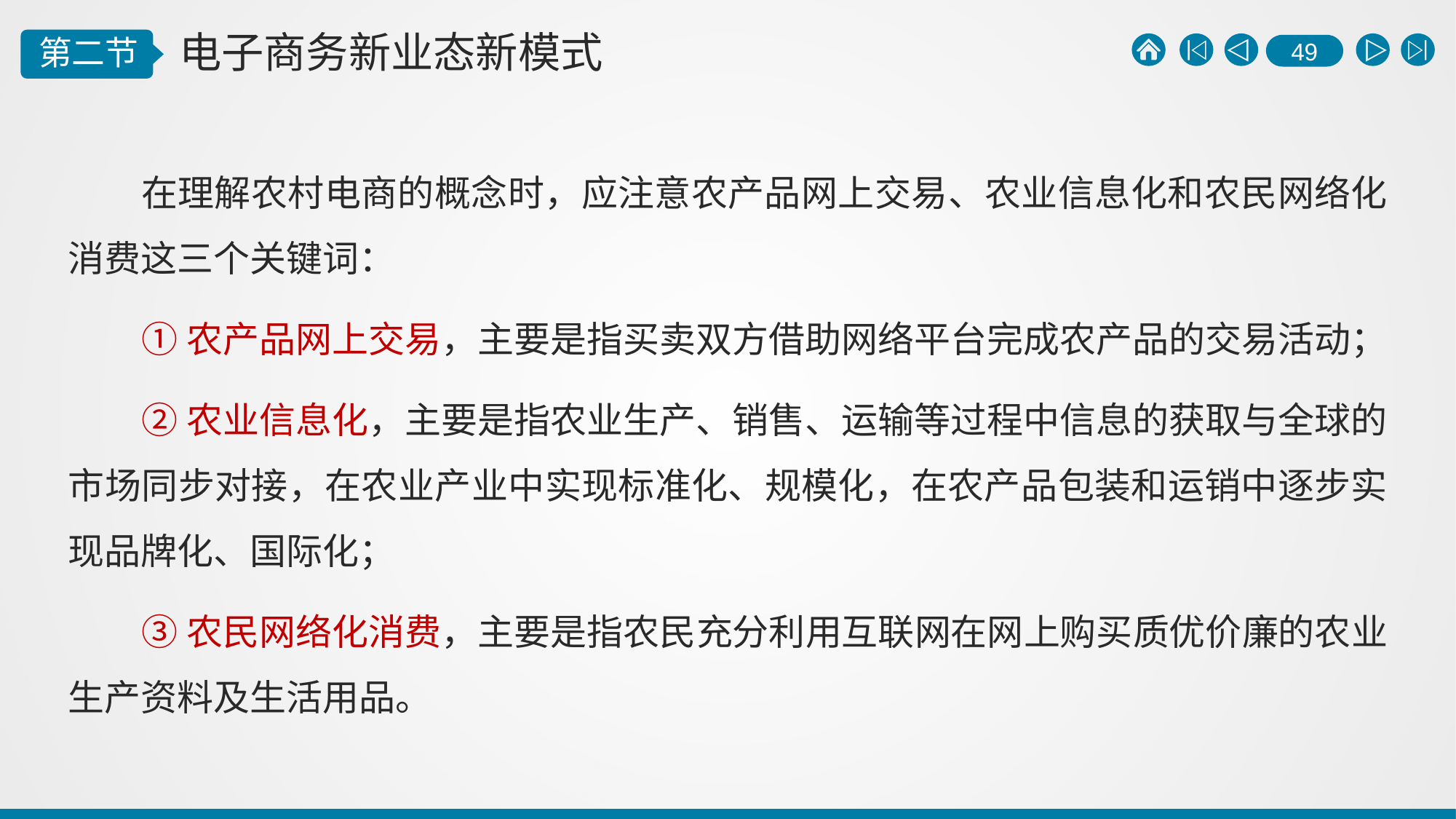

在理解农村电商的概念时，应注意农产品网上交易、农业信息化和农民网络化消费这三个关键词：
①农产品网上交易，主要是指买卖双方借助网络平台完成农产品的交易活动；
②农业信息化，主要是指农业生产、销售、运输等过程中信息的获取与全球的市场同步对接，在农业产业中实现标准化、规模化，在农产品包装和运销中逐步实现品牌化、国际化；
③农民网络化消费，主要是指农民充分利用互联网在网上购买质优价廉的农业生产资料及生活用品。